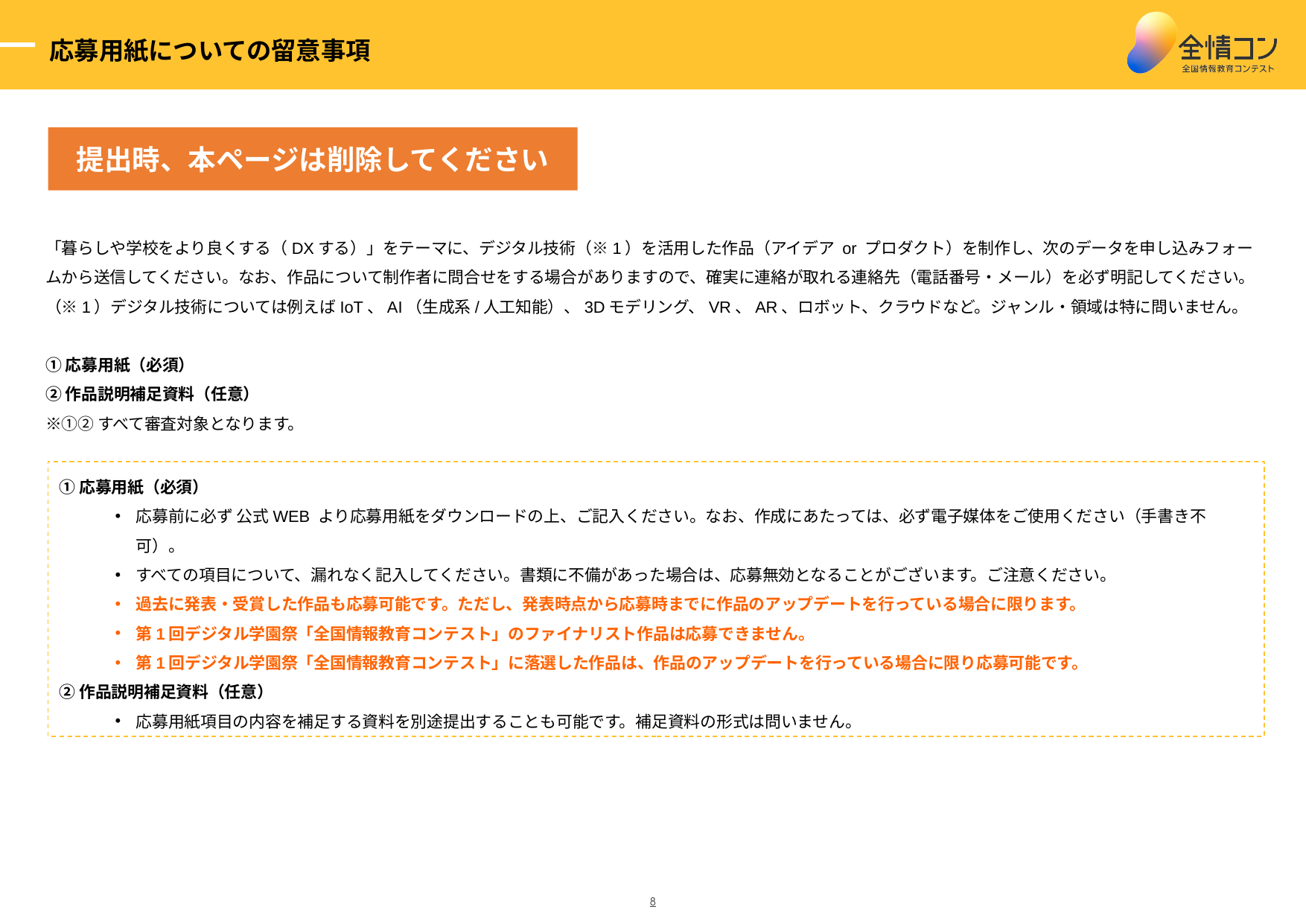

応募用紙についての留意事項
提出時、本ページは削除してください
「暮らしや学校をより良くする（DXする）」をテーマに、デジタル技術（※1）を活用した作品（アイデア or プロダクト）を制作し、次のデータを申し込みフォームから送信してください。なお、作品について制作者に問合せをする場合がありますので、確実に連絡が取れる連絡先（電話番号・メール）を必ず明記してください。
（※1）デジタル技術については例えばIoT、AI（生成系/人工知能）、3Dモデリング、VR、AR、ロボット、クラウドなど。ジャンル・領域は特に問いません。

①応募用紙（必須）
②作品説明補足資料（任意）
※①②すべて審査対象となります。

①応募用紙（必須）
応募前に必ず 公式WEB より応募用紙をダウンロードの上、ご記入ください。なお、作成にあたっては、必ず電子媒体をご使用ください（手書き不可）。
すべての項目について、漏れなく記入してください。書類に不備があった場合は、応募無効となることがございます。ご注意ください。
過去に発表・受賞した作品も応募可能です。ただし、発表時点から応募時までに作品のアップデートを行っている場合に限ります。
第1回デジタル学園祭「全国情報教育コンテスト」のファイナリスト作品は応募できません。
第1回デジタル学園祭「全国情報教育コンテスト」に落選した作品は、作品のアップデートを行っている場合に限り応募可能です。
②作品説明補足資料（任意）
応募用紙項目の内容を補足する資料を別途提出することも可能です。補足資料の形式は問いません。
8